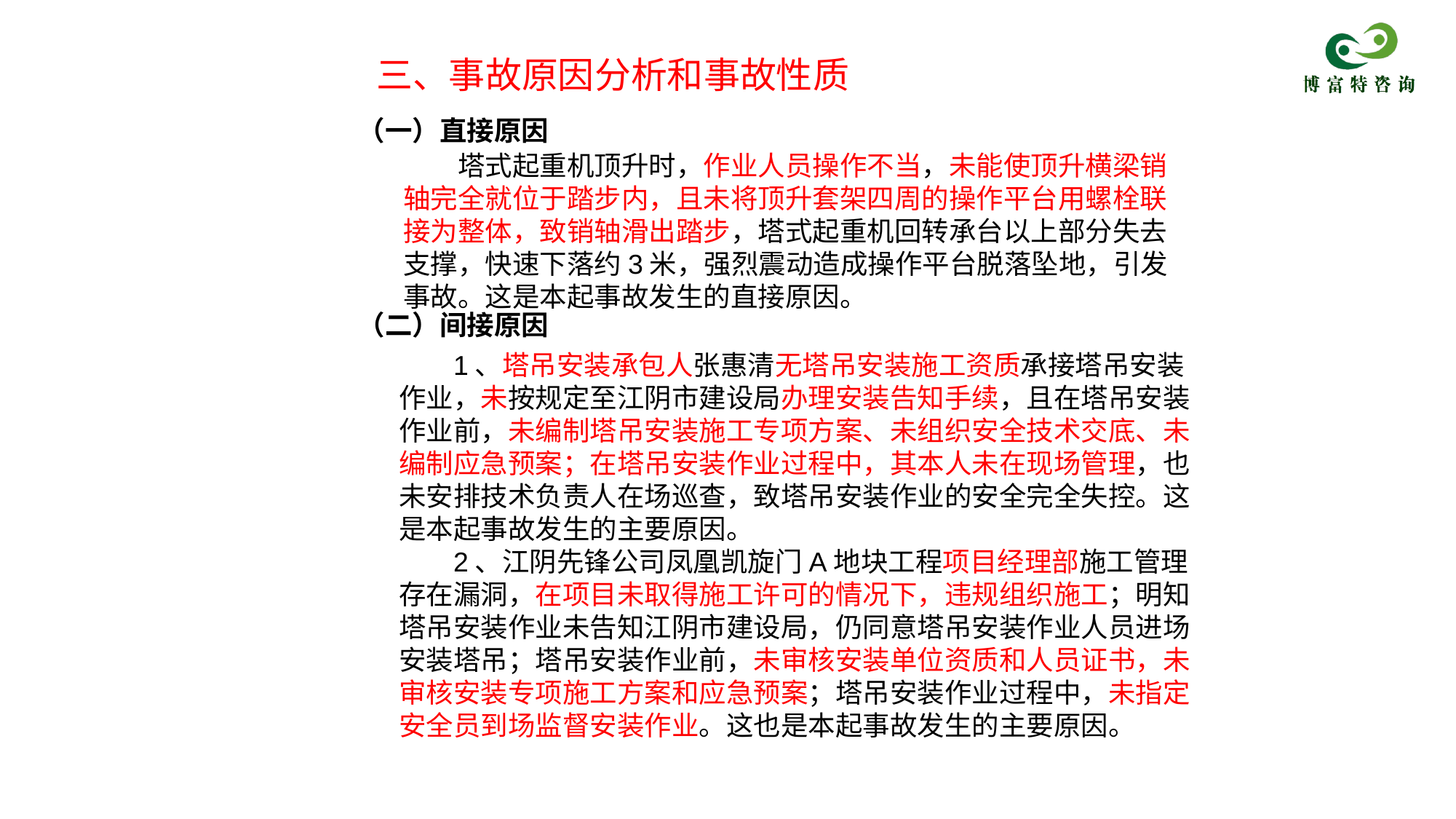

三、事故原因分析和事故性质
（一）直接原因
塔式起重机顶升时，作业人员操作不当，未能使顶升横梁销轴完全就位于踏步内，且未将顶升套架四周的操作平台用螺栓联接为整体，致销轴滑出踏步，塔式起重机回转承台以上部分失去支撑，快速下落约3米，强烈震动造成操作平台脱落坠地，引发事故。这是本起事故发生的直接原因。
（二）间接原因
1、塔吊安装承包人张惠清无塔吊安装施工资质承接塔吊安装作业，未按规定至江阴市建设局办理安装告知手续，且在塔吊安装作业前，未编制塔吊安装施工专项方案、未组织安全技术交底、未编制应急预案；在塔吊安装作业过程中，其本人未在现场管理，也未安排技术负责人在场巡查，致塔吊安装作业的安全完全失控。这是本起事故发生的主要原因。
2、江阴先锋公司凤凰凯旋门A地块工程项目经理部施工管理存在漏洞，在项目未取得施工许可的情况下，违规组织施工；明知塔吊安装作业未告知江阴市建设局，仍同意塔吊安装作业人员进场安装塔吊；塔吊安装作业前，未审核安装单位资质和人员证书，未审核安装专项施工方案和应急预案；塔吊安装作业过程中，未指定安全员到场监督安装作业。这也是本起事故发生的主要原因。